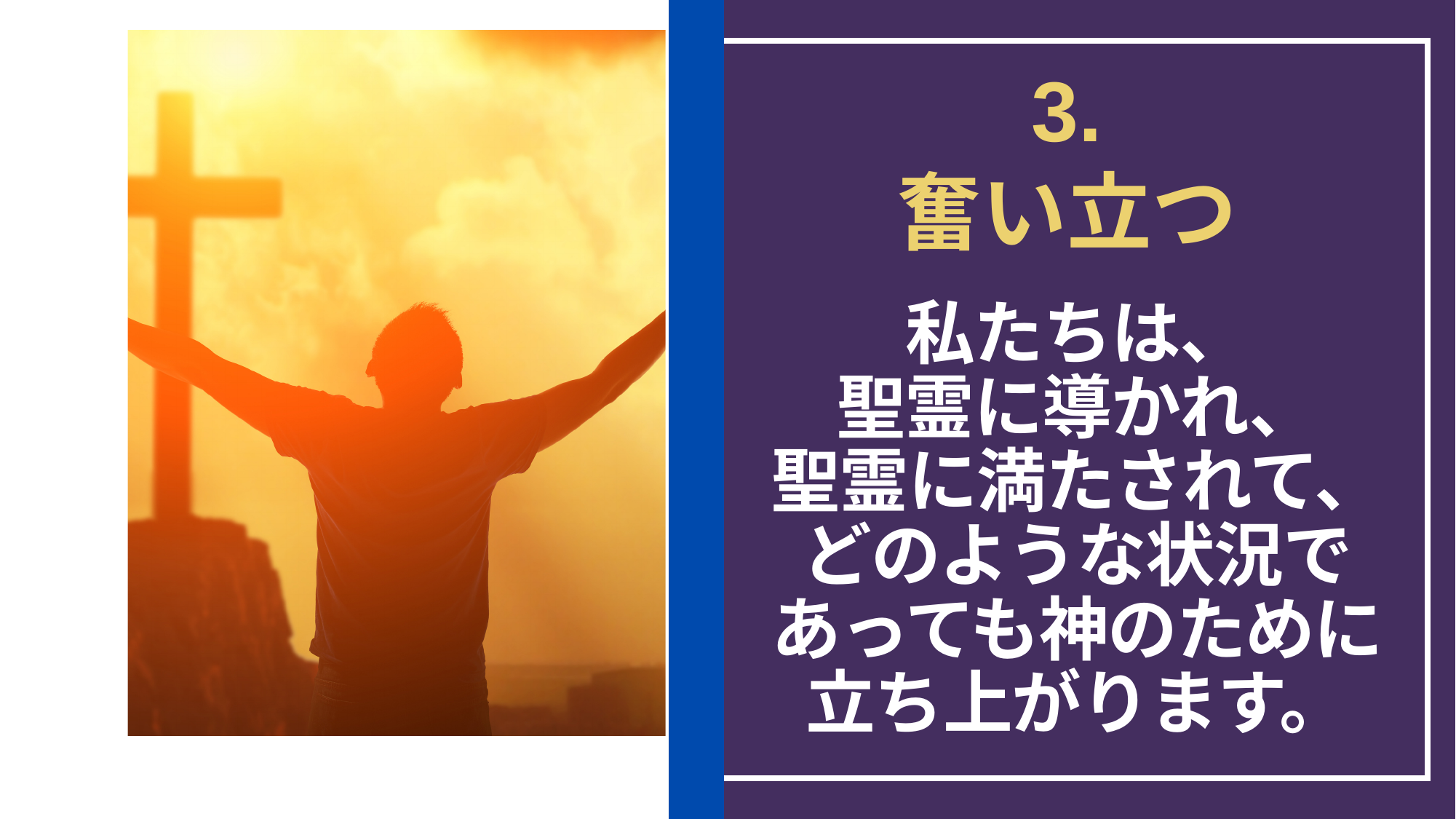

3.
奮い立つ
私たちは、
聖霊に導かれ、
聖霊に満たされて、
どのような状況で
あっても神のために
立ち上がります。